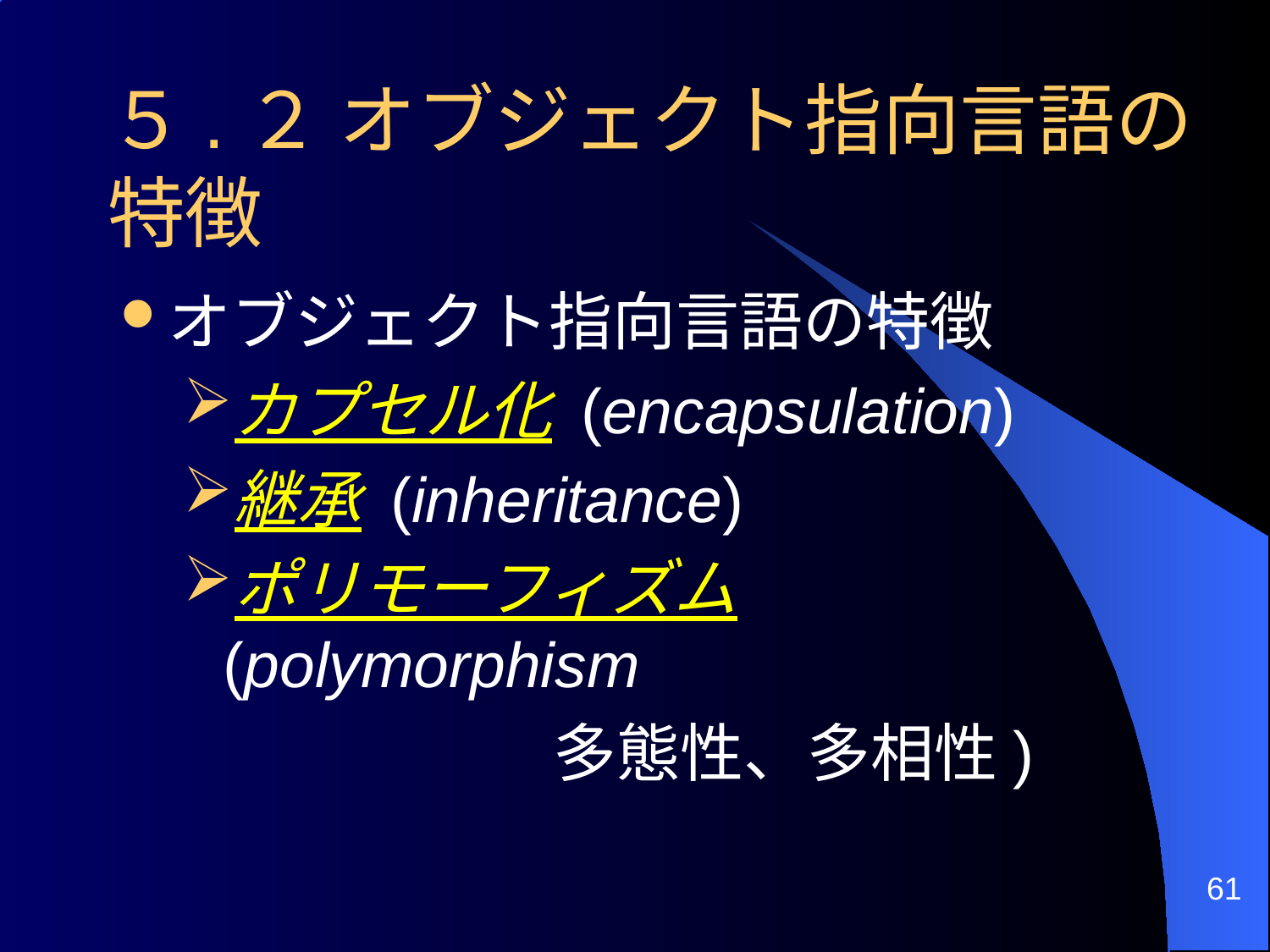

# ５.２ オブジェクト指向言語の特徴
オブジェクト指向言語の特徴
カプセル化 (encapsulation)
継承 (inheritance)
ポリモーフィズム (polymorphism
                         多態性、多相性)
61